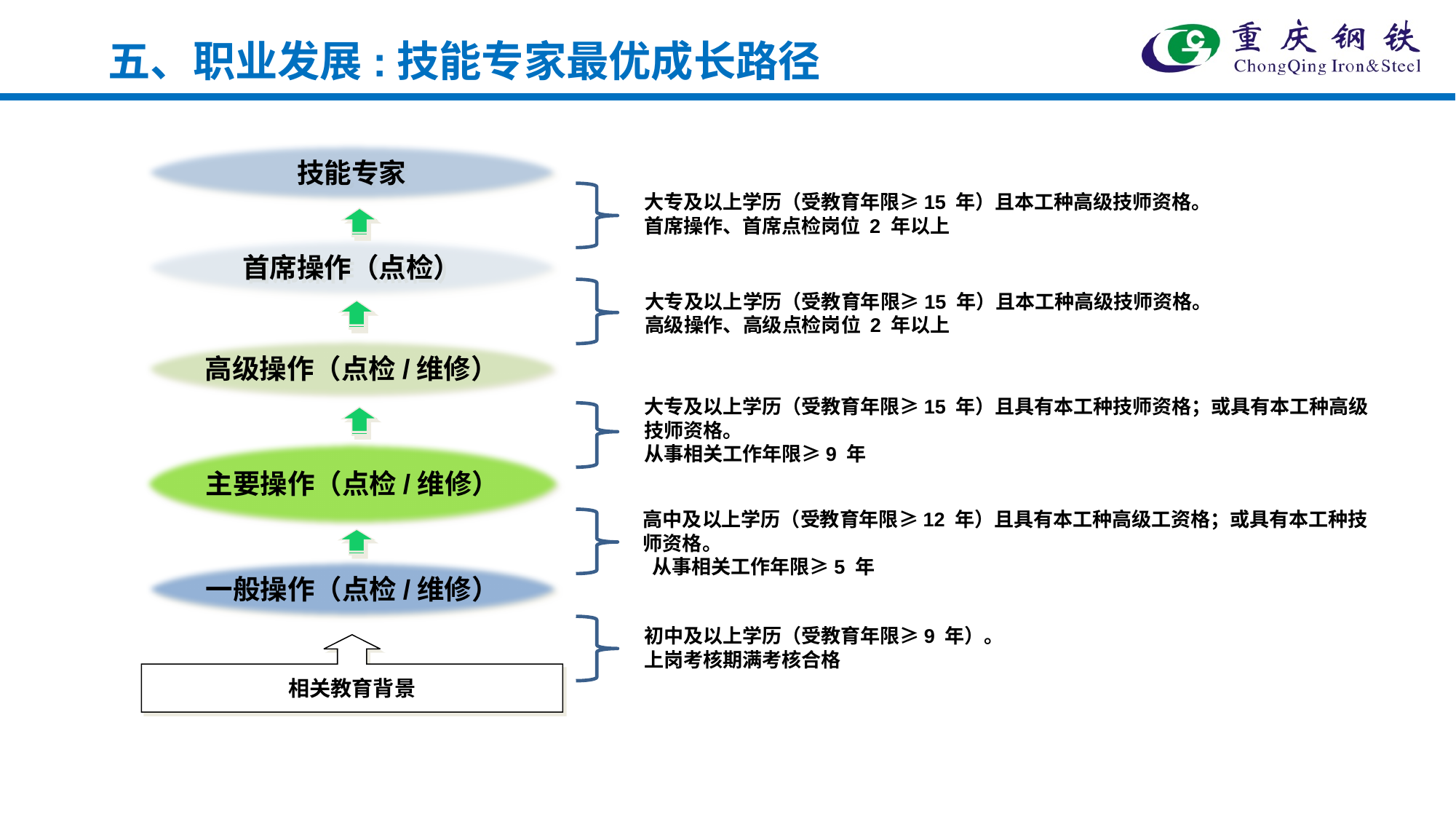

五、职业发展:技能专家最优成长路径
技能专家

大专及以上学历（受教育年限≥15 年）且本工种高级技师资格。
首席操作、首席点检岗位 2 年以上

首席操作（点检）

大专及以上学历（受教育年限≥15 年）且本工种高级技师资格。
高级操作、高级点检岗位 2 年以上

高级操作（点检/维修）
大专及以上学历（受教育年限≥15 年）且具有本工种技师资格；或具有本工种高级技师资格。
从事相关工作年限≥9 年

主要操作（点检/维修）
高中及以上学历（受教育年限≥12 年）且具有本工种高级工资格；或具有本工种技师资格。
 从事相关工作年限≥5 年

一般操作（点检/维修）

初中及以上学历（受教育年限≥9 年）。
上岗考核期满考核合格
相关教育背景